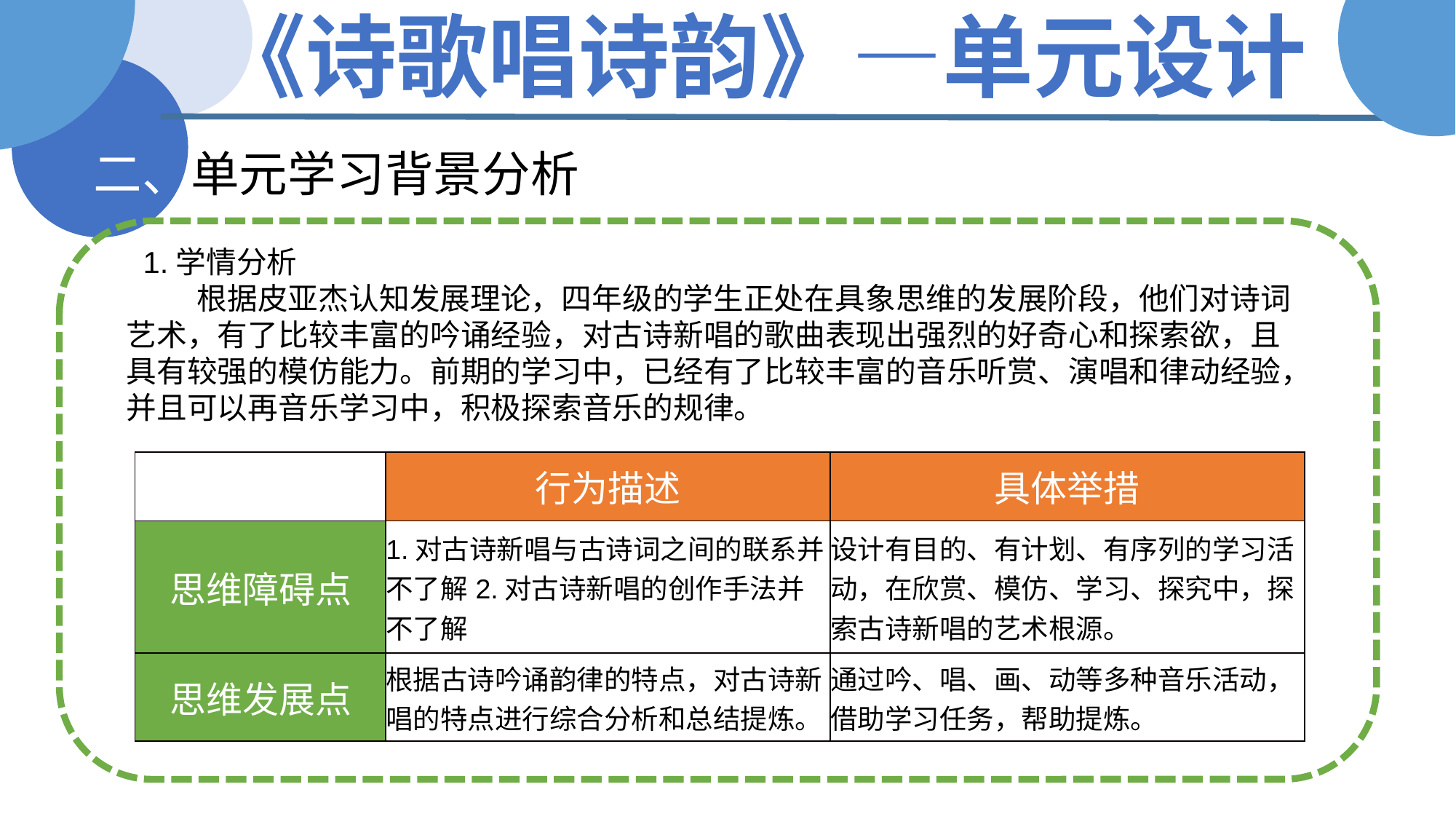

《诗歌唱诗韵》—单元设计
二、单元学习背景分析

  1.学情分析    根据皮亚杰认知发展理论，四年级的学生正处在具象思维的发展阶段，他们对诗词艺术，有了比较丰富的吟诵经验，对古诗新唱的歌曲表现出强烈的好奇心和探索欲，且具有较强的模仿能力。前期的学习中，已经有了比较丰富的音乐听赏、演唱和律动经验，并且可以再音乐学习中，积极探索音乐的规律。
|  | 行为描述 | 具体举措 |
| --- | --- | --- |
| 思维障碍点 | 1.对古诗新唱与古诗词之间的联系并不了解2.对古诗新唱的创作手法并不了解 | 设计有目的、有计划、有序列的学习活动，在欣赏、模仿、学习、探究中，探索古诗新唱的艺术根源。 |
| 思维发展点 | 根据古诗吟诵韵律的特点，对古诗新唱的特点进行综合分析和总结提炼。 | 通过吟、唱、画、动等多种音乐活动，借助学习任务，帮助提炼。 |